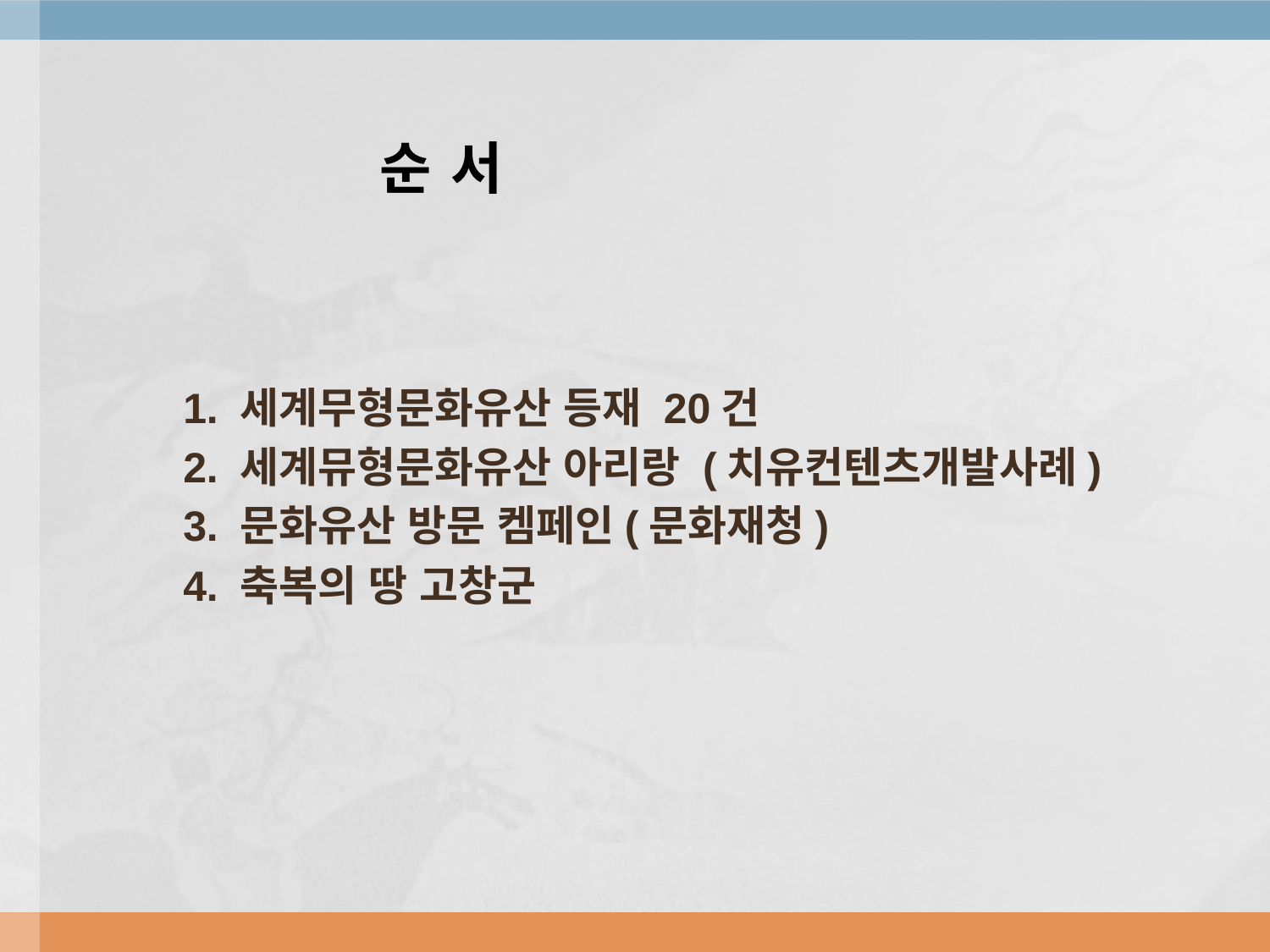

# 순 서

 1. 세계무형문화유산 등재 20건
 2. 세계뮤형문화유산 아리랑 (치유컨텐츠개발사례)
 3. 문화유산 방문 켐페인(문화재청)
 4. 축복의 땅 고창군